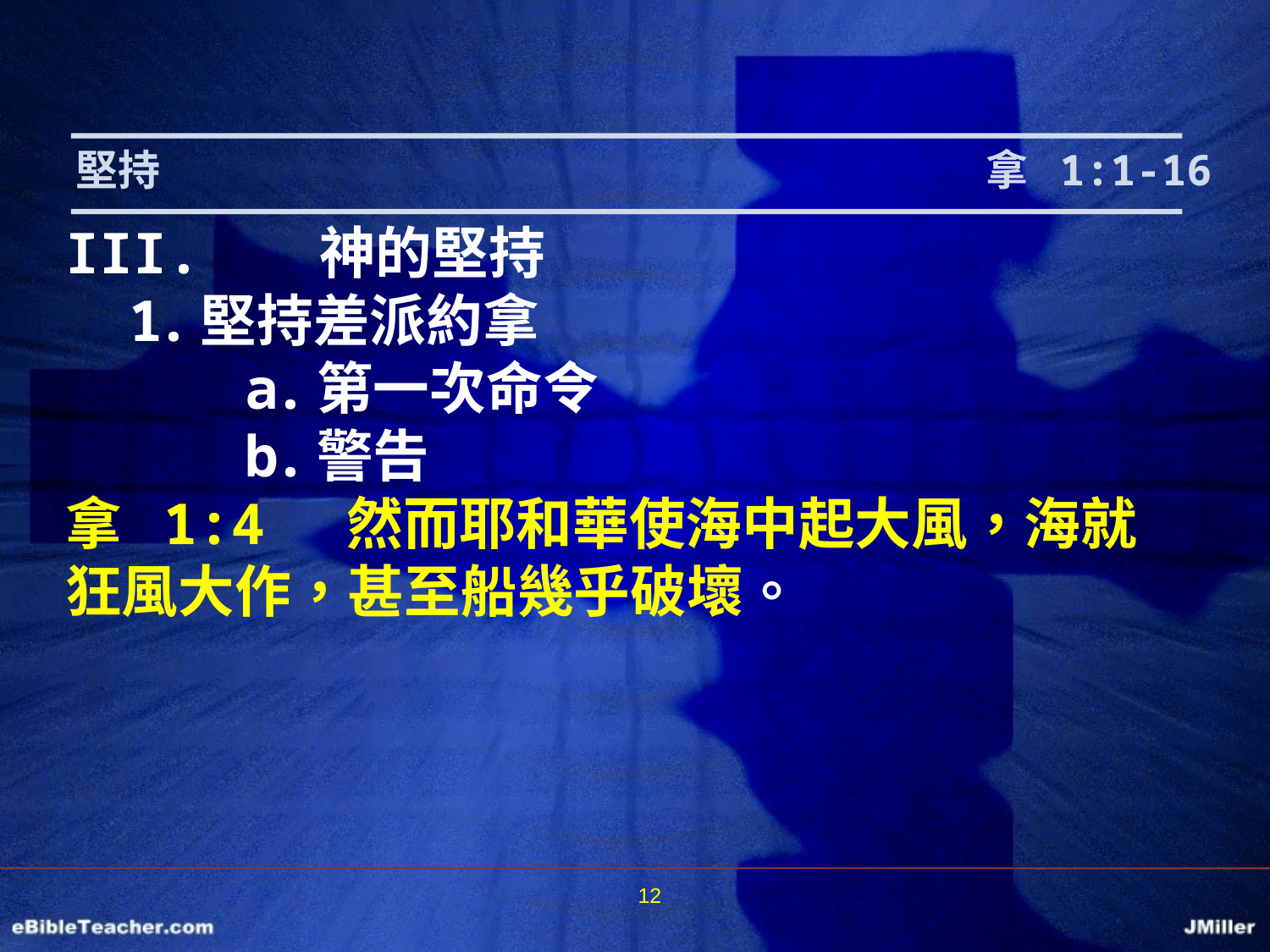

堅持							 拿 1:1-16
III.	神的堅持
堅持差派約拿
第一次命令
警告
拿 1:4  然而耶和華使海中起大風，海就狂風大作，甚至船幾乎破壞。